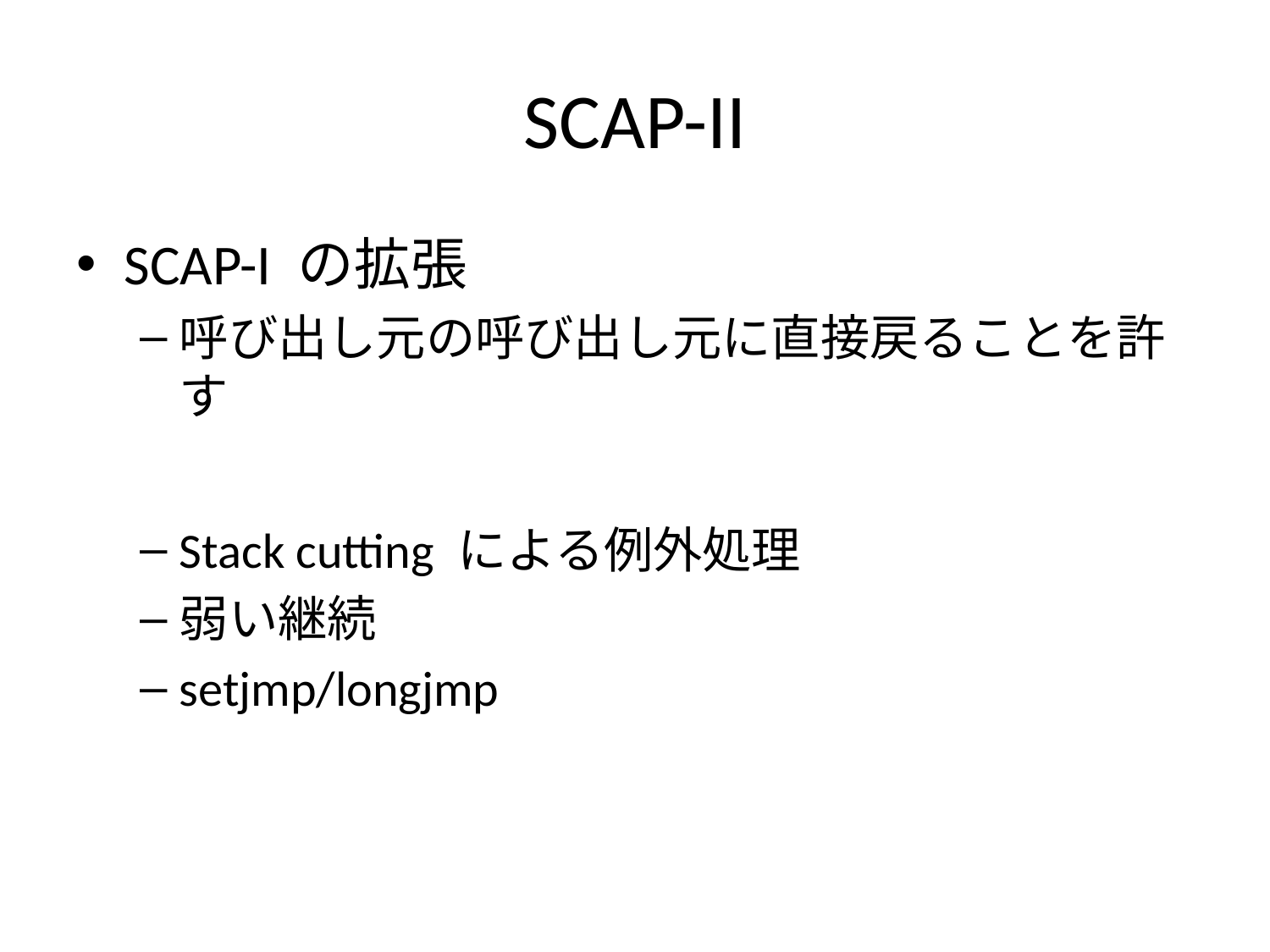

# SCAP-II
SCAP-I の拡張
呼び出し元の呼び出し元に直接戻ることを許す

Stack cutting による例外処理
弱い継続
setjmp/longjmp